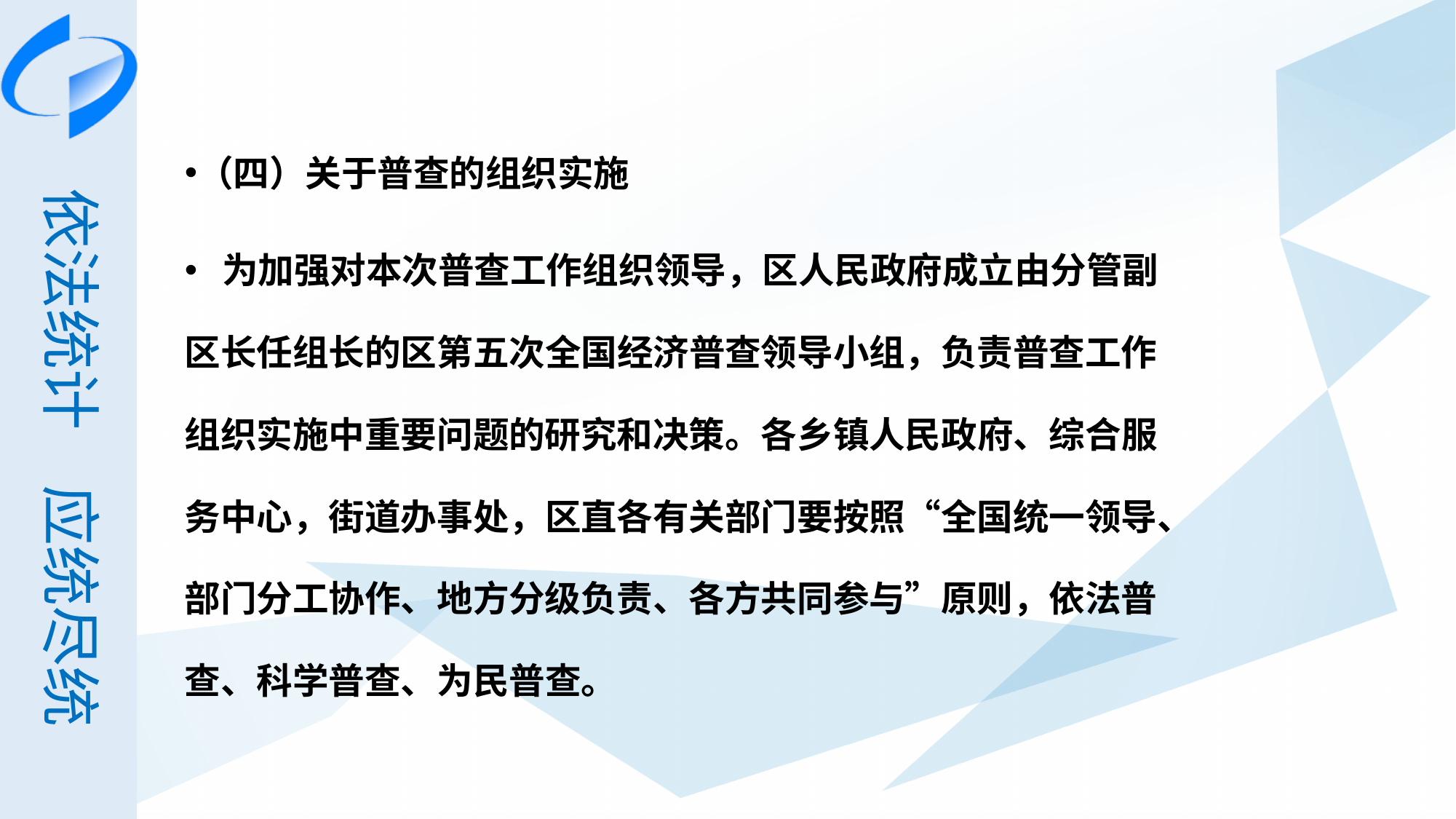

（四）关于普查的组织实施
  为加强对本次普查工作组织领导，区人民政府成立由分管副区长任组长的区第五次全国经济普查领导小组，负责普查工作组织实施中重要问题的研究和决策。各乡镇人民政府、综合服务中心，街道办事处，区直各有关部门要按照“全国统一领导、部门分工协作、地方分级负责、各方共同参与”原则，依法普查、科学普查、为民普查。